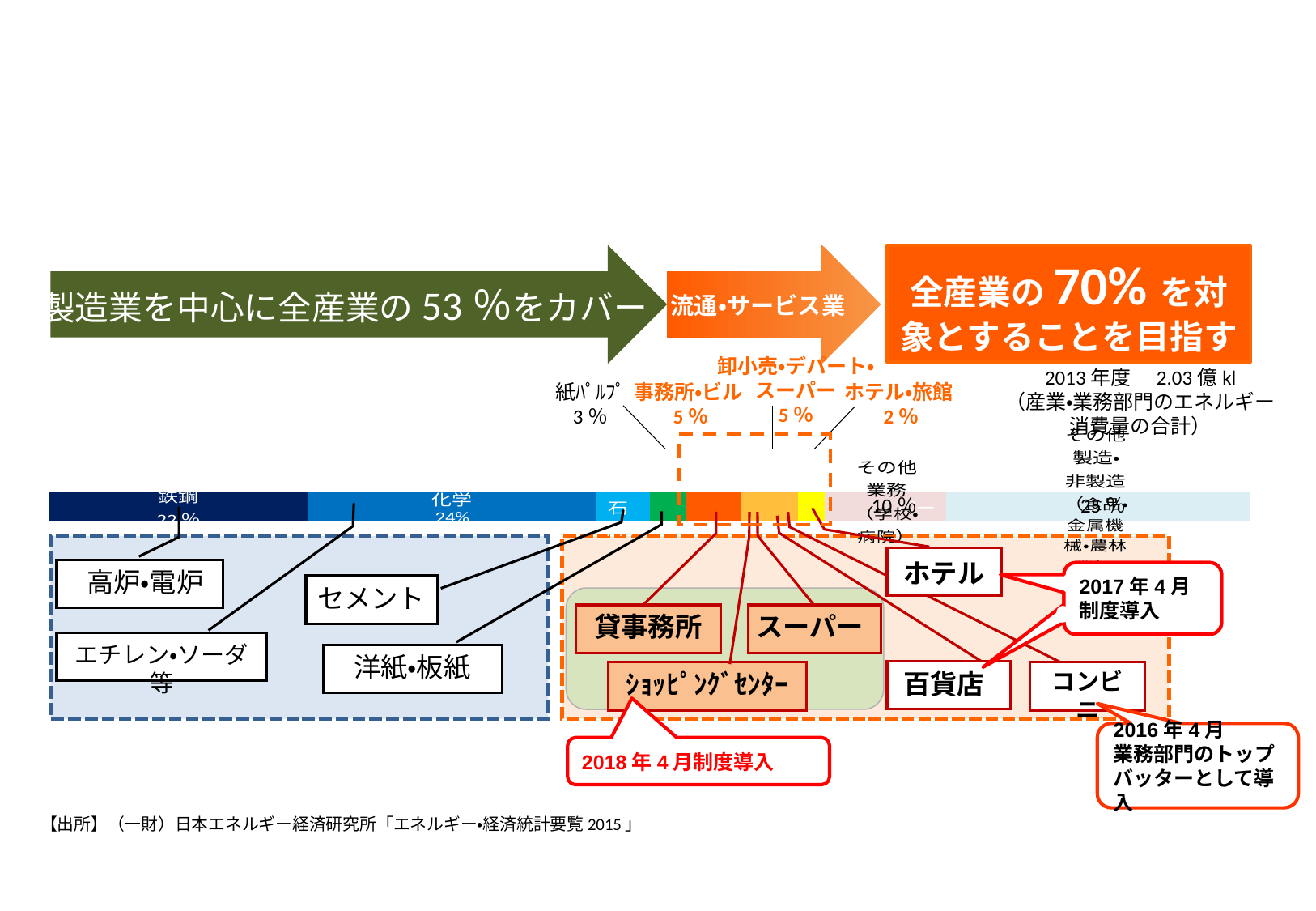

全産業の70%を対象とすることを目指す
全産業の７割を対象とすることを目指す
製造業を中心に全産業の53％をカバー
流通・サービス業
卸小売・デパート・スーパー
5％
2013年度　2.03億kl
（産業・業務部門のエネルギー消費量の合計）

紙ﾊﾟﾙﾌﾟ
3％
事務所・ビル5％
ホテル・旅館2％

[unsupported chart]

10％
25％

ホテル
高炉・電炉

平成29年4月
制度導入予定
2017年4月
制度導入
セメント

スーパー

貸事務所

エチレン・ソーダ等
洋紙・板紙

ｼｮｯﾋﾟﾝｸﾞｾﾝﾀｰ

百貨店
コンビニ

2016年4月
業務部門のトップバッターとして導入
2018年4月制度導入
【出所】（一財）日本エネルギー経済研究所「エネルギー・経済統計要覧2015」